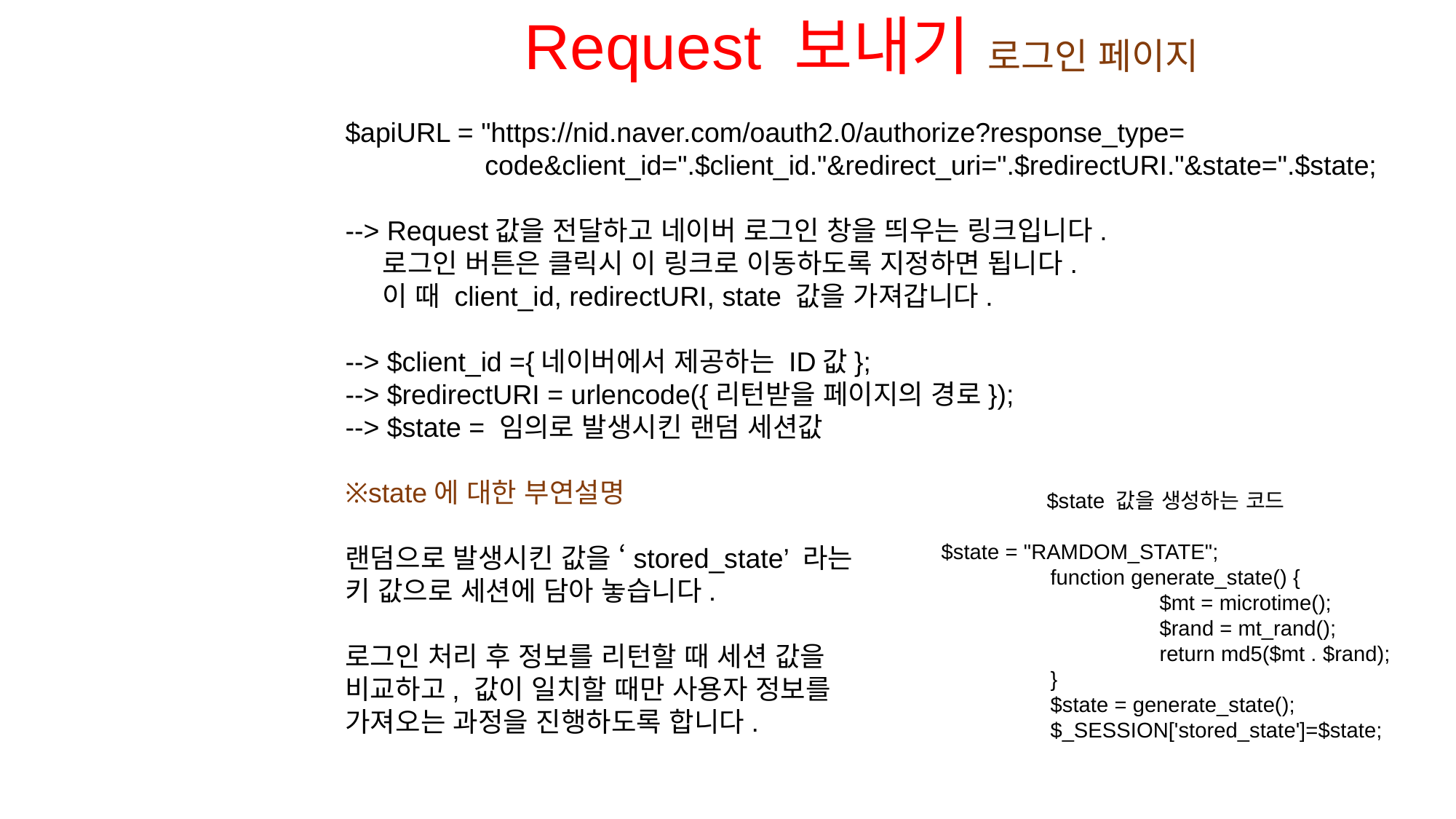

Request 보내기 로그인 페이지
$apiURL = "https://nid.naver.com/oauth2.0/authorize?response_type=
	    code&client_id=".$client_id."&redirect_uri=".$redirectURI."&state=".$state;

--> Request값을 전달하고 네이버 로그인 창을 띄우는 링크입니다.
    로그인 버튼은 클릭시 이 링크로 이동하도록 지정하면 됩니다.
    이 때 client_id, redirectURI, state 값을 가져갑니다.

--> $client_id ={네이버에서 제공하는 ID값};
--> $redirectURI = urlencode({리턴받을 페이지의 경로});
--> $state = 임의로 발생시킨 랜덤 세션값

※state에 대한 부연설명

랜덤으로 발생시킨 값을 ‘stored_state’ 라는
키 값으로 세션에 담아 놓습니다.

로그인 처리 후 정보를 리턴할 때 세션 값을
비교하고, 값이 일치할 때만 사용자 정보를
가져오는 과정을 진행하도록 합니다.
$state 값을 생성하는 코드

$state = "RAMDOM_STATE";
	function generate_state() {
		$mt = microtime();
		$rand = mt_rand();
		return md5($mt . $rand);
	}
	$state = generate_state();
	$_SESSION['stored_state']=$state;